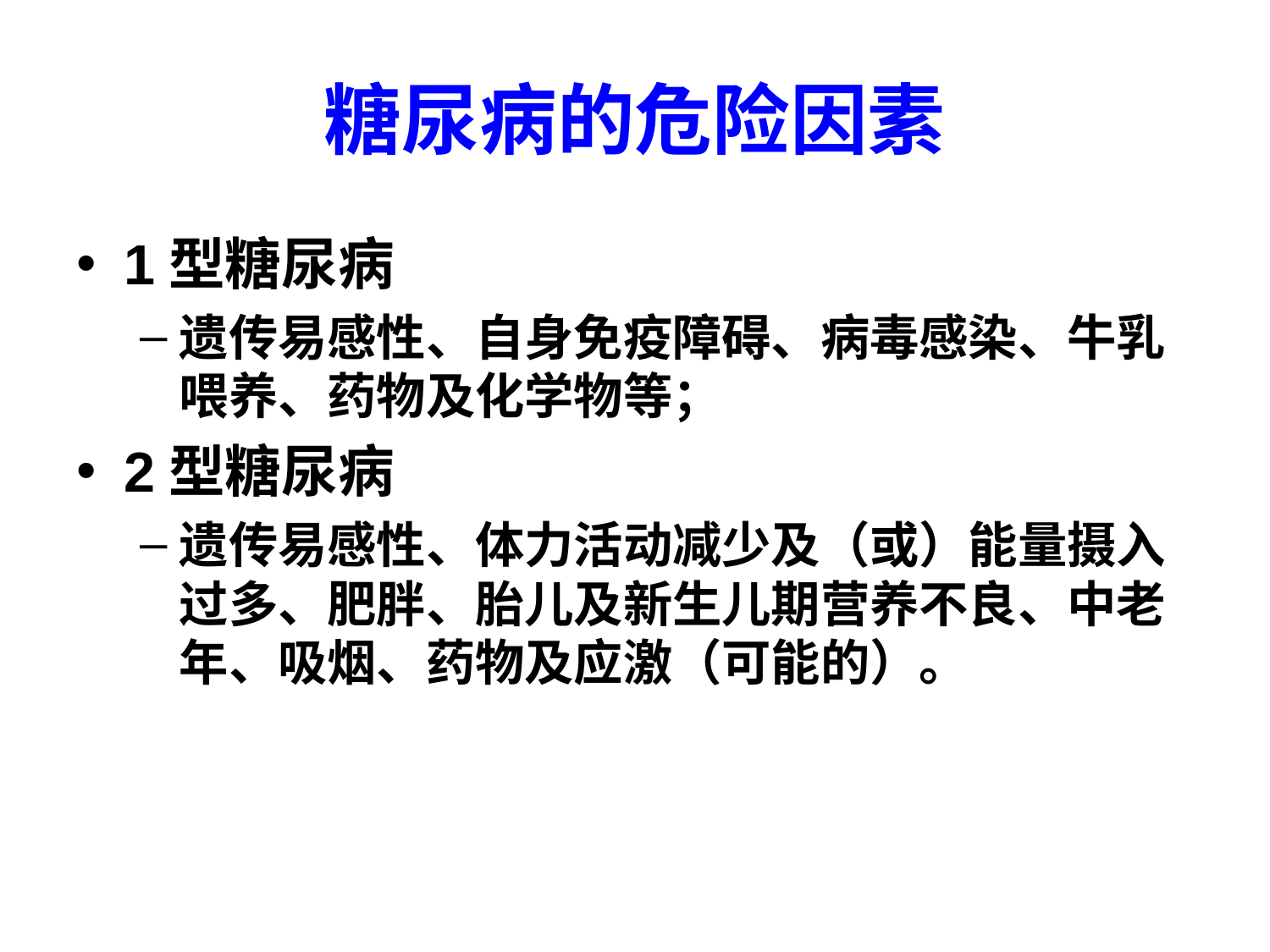

# 糖尿病的危险因素
1型糖尿病
遗传易感性、自身免疫障碍、病毒感染、牛乳喂养、药物及化学物等；
2型糖尿病
遗传易感性、体力活动减少及（或）能量摄入过多、肥胖、胎儿及新生儿期营养不良、中老年、吸烟、药物及应激（可能的）。